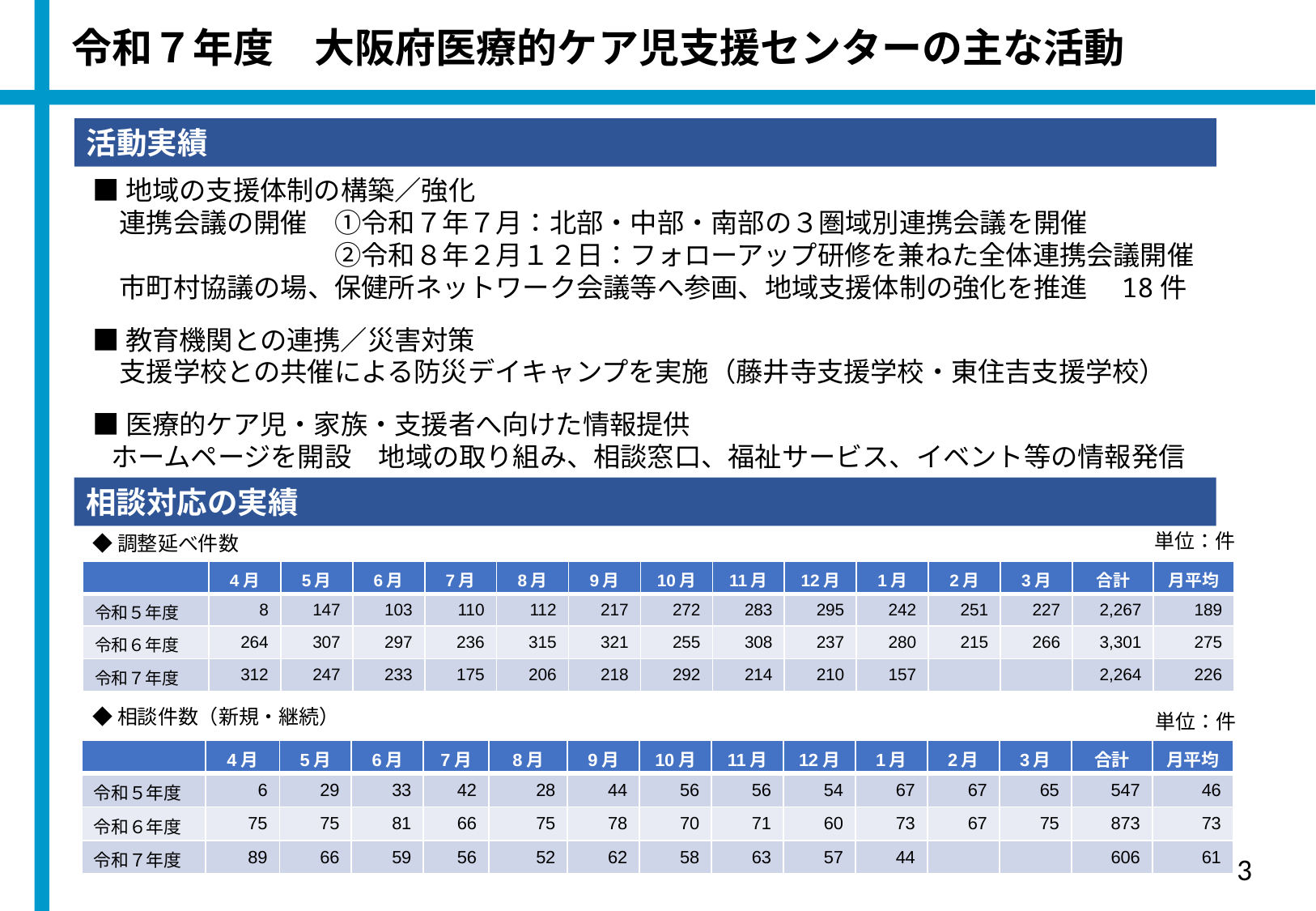

令和７年度　大阪府医療的ケア児支援センターの主な活動
活動実績
■地域の支援体制の構築／強化
　連携会議の開催　①令和７年７月：北部・中部・南部の３圏域別連携会議を開催
　　　　　　　　　②令和８年２月１２日：フォローアップ研修を兼ねた全体連携会議開催
　市町村協議の場、保健所ネットワーク会議等へ参画、地域支援体制の強化を推進　18件

■教育機関との連携／災害対策
　支援学校との共催による防災デイキャンプを実施（藤井寺支援学校・東住吉支援学校）

■医療的ケア児・家族・支援者へ向けた情報提供
  ホームページを開設　地域の取り組み、相談窓口、福祉サービス、イベント等の情報発信
相談対応の実績
単位：件
◆調整延べ件数
|  | 4月 | 5月 | 6月 | 7月 | 8月 | 9月 | 10月 | 11月 | 12月 | 1月 | 2月 | 3月 | 合計 | 月平均 |
| --- | --- | --- | --- | --- | --- | --- | --- | --- | --- | --- | --- | --- | --- | --- |
| 令和５年度 | 8 | 147 | 103 | 110 | 112 | 217 | 272 | 283 | 295 | 242 | 251 | 227 | 2,267 | 189 |
| 令和６年度 | 264 | 307 | 297 | 236 | 315 | 321 | 255 | 308 | 237 | 280 | 215 | 266 | 3,301 | 275 |
| 令和７年度 | 312 | 247 | 233 | 175 | 206 | 218 | 292 | 214 | 210 | 157 |  |  | 2,264 | 226 |
◆相談件数（新規・継続）
単位：件
|  | 4月 | 5月 | 6月 | 7月 | 8月 | 9月 | 10月 | 11月 | 12月 | 1月 | 2月 | 3月 | 合計 | 月平均 |
| --- | --- | --- | --- | --- | --- | --- | --- | --- | --- | --- | --- | --- | --- | --- |
| 令和５年度 | 6 | 29 | 33 | 42 | 28 | 44 | 56 | 56 | 54 | 67 | 67 | 65 | 547 | 46 |
| 令和６年度 | 75 | 75 | 81 | 66 | 75 | 78 | 70 | 71 | 60 | 73 | 67 | 75 | 873 | 73 |
| 令和７年度 | 89 | 66 | 59 | 56 | 52 | 62 | 58 | 63 | 57 | 44 |  |  | 606 | 61 |
3